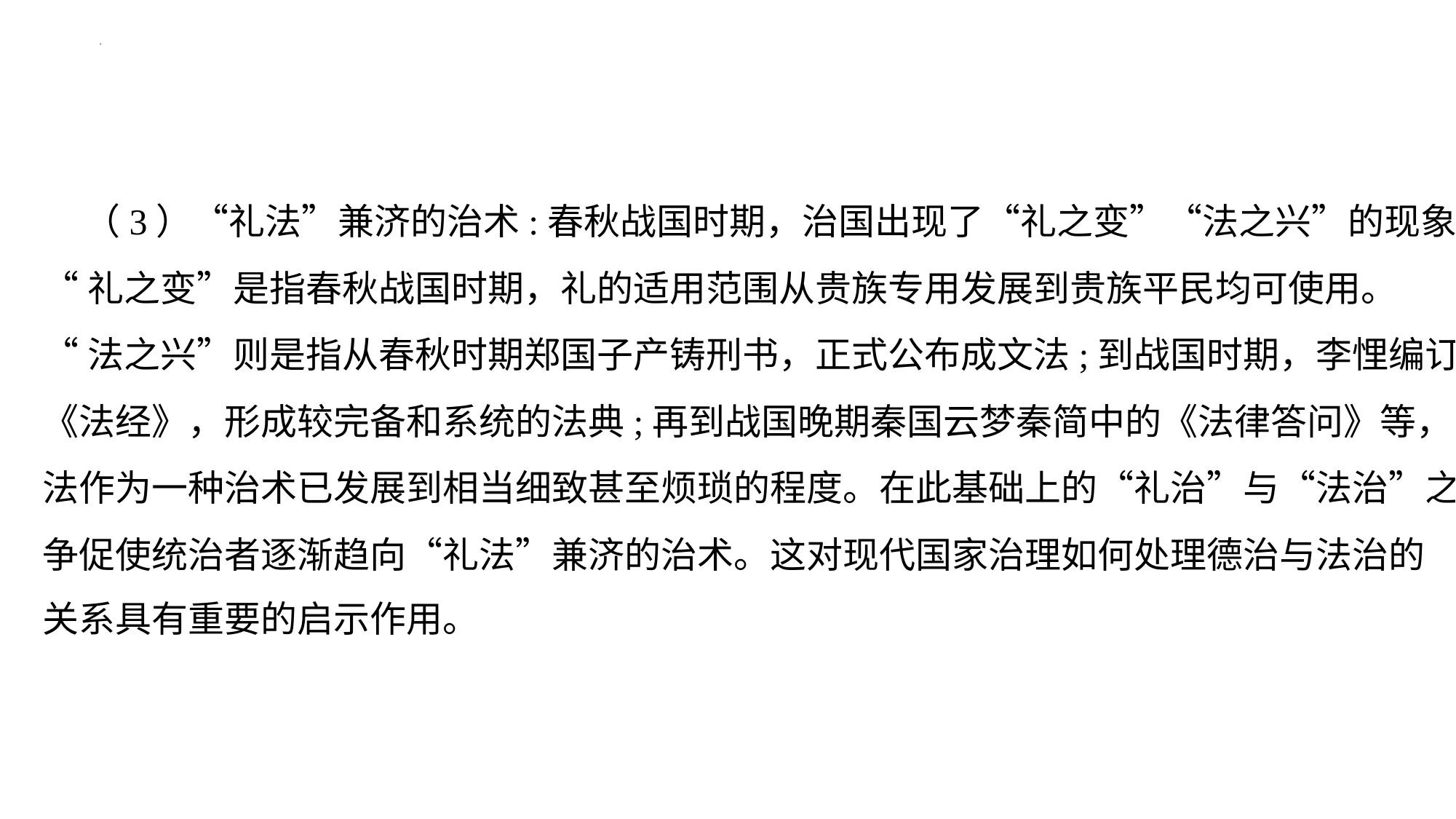

（3）“礼法”兼济的治术:春秋战国时期，治国出现了“礼之变”“法之兴”的现象。
“礼之变”是指春秋战国时期，礼的适用范围从贵族专用发展到贵族平民均可使用。
“法之兴”则是指从春秋时期郑国子产铸刑书，正式公布成文法;到战国时期，李悝编订
《法经》，形成较完备和系统的法典;再到战国晚期秦国云梦秦简中的《法律答问》等，
法作为一种治术已发展到相当细致甚至烦琐的程度。在此基础上的“礼治”与“法治”之
争促使统治者逐渐趋向“礼法”兼济的治术。这对现代国家治理如何处理德治与法治的
关系具有重要的启示作用。